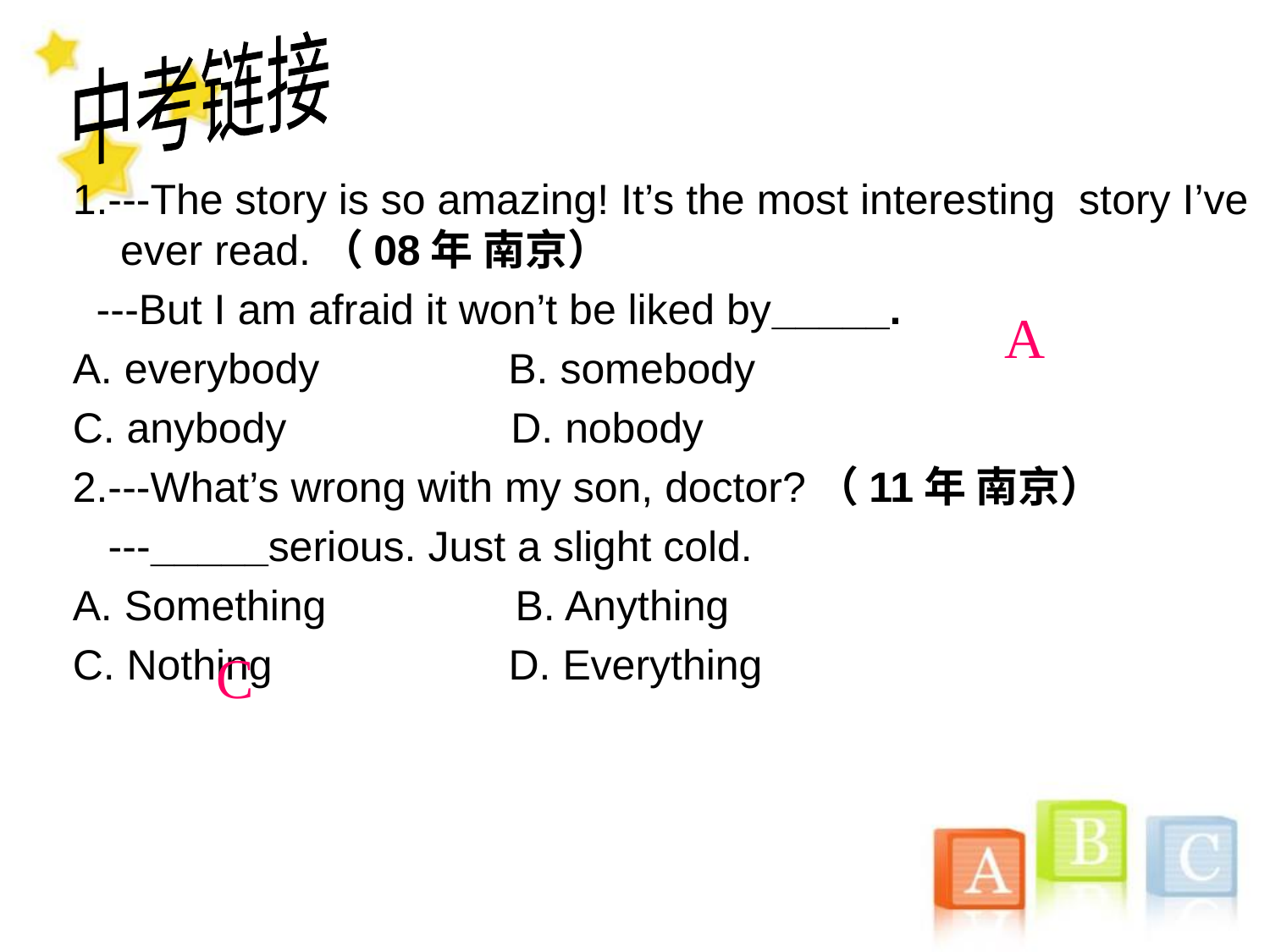

中考链接
1.---The story is so amazing! It’s the most interesting  story I’ve ever read.（08年 南京）
  ---But I am afraid it won’t be liked by_____.
A. everybody                B. somebody
C. anybody                   D. nobody
2.---What’s wrong with my son, doctor?（11年 南京）
   ---_____serious. Just a slight cold.
A. Something                B. Anything
C. Nothing                    D. Everything

A
C